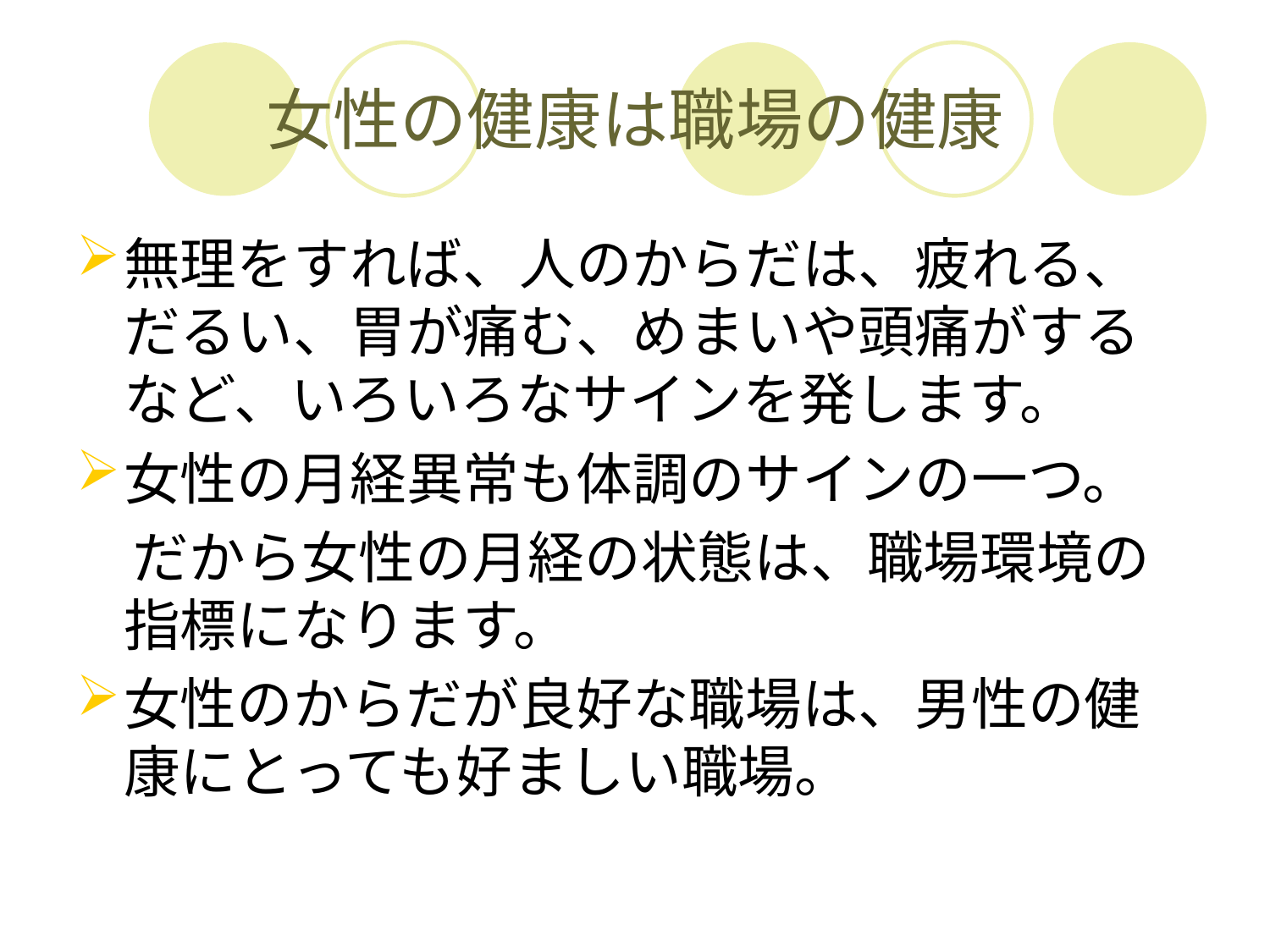

# 女性の健康は職場の健康
無理をすれば、人のからだは、疲れる、だるい、胃が痛む、めまいや頭痛がするなど、いろいろなサインを発します。
女性の月経異常も体調のサインの一つ。
　だから女性の月経の状態は、職場環境の指標になります。
女性のからだが良好な職場は、男性の健康にとっても好ましい職場。